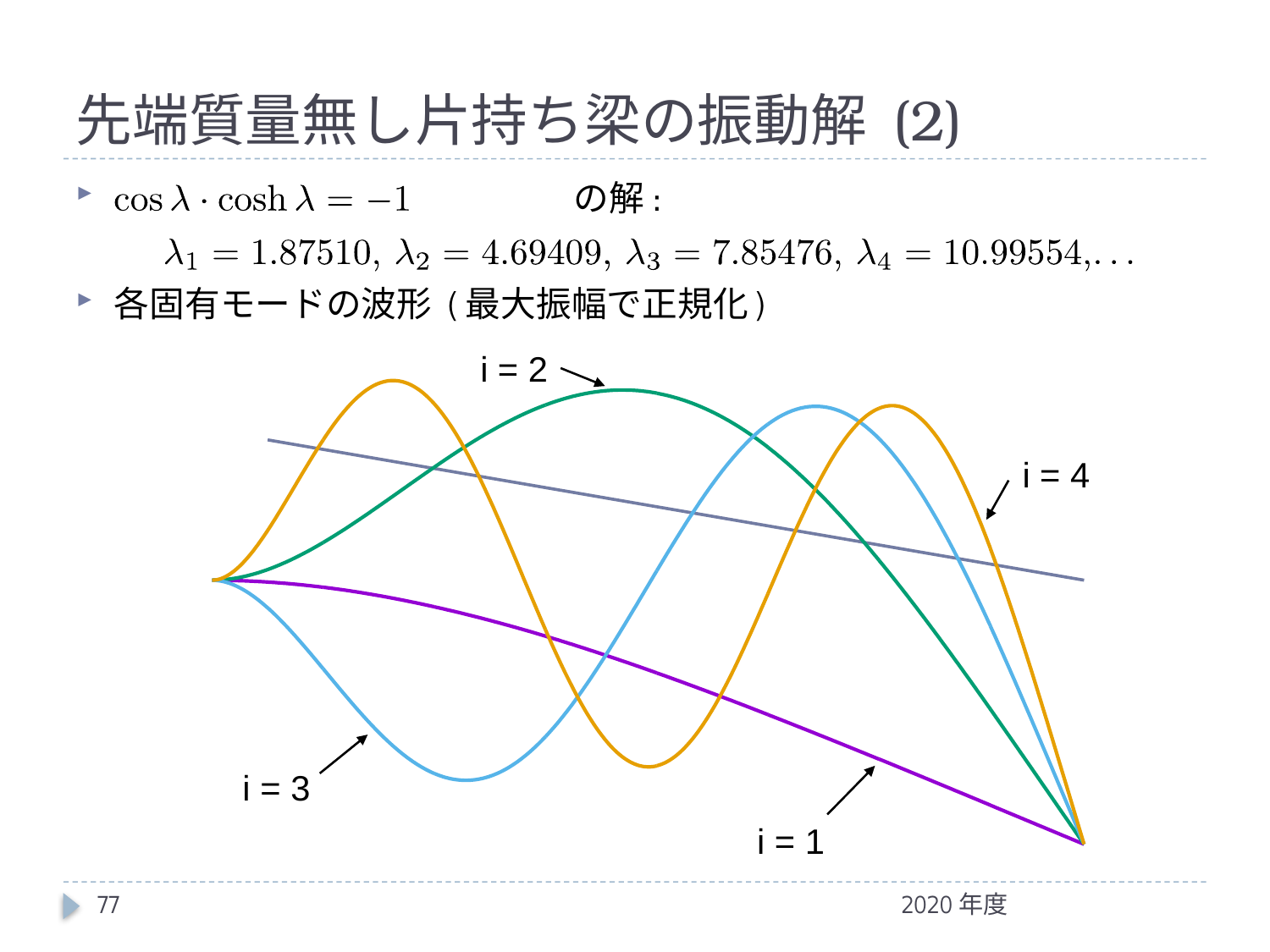

# 先端質量無し片持ち梁の振動解 (2)
　　　　　　　　　　　　　の解:

各固有モードの波形 (最大振幅で正規化)

i = 2

i = 4
i = 3
i = 1
77
2020年度